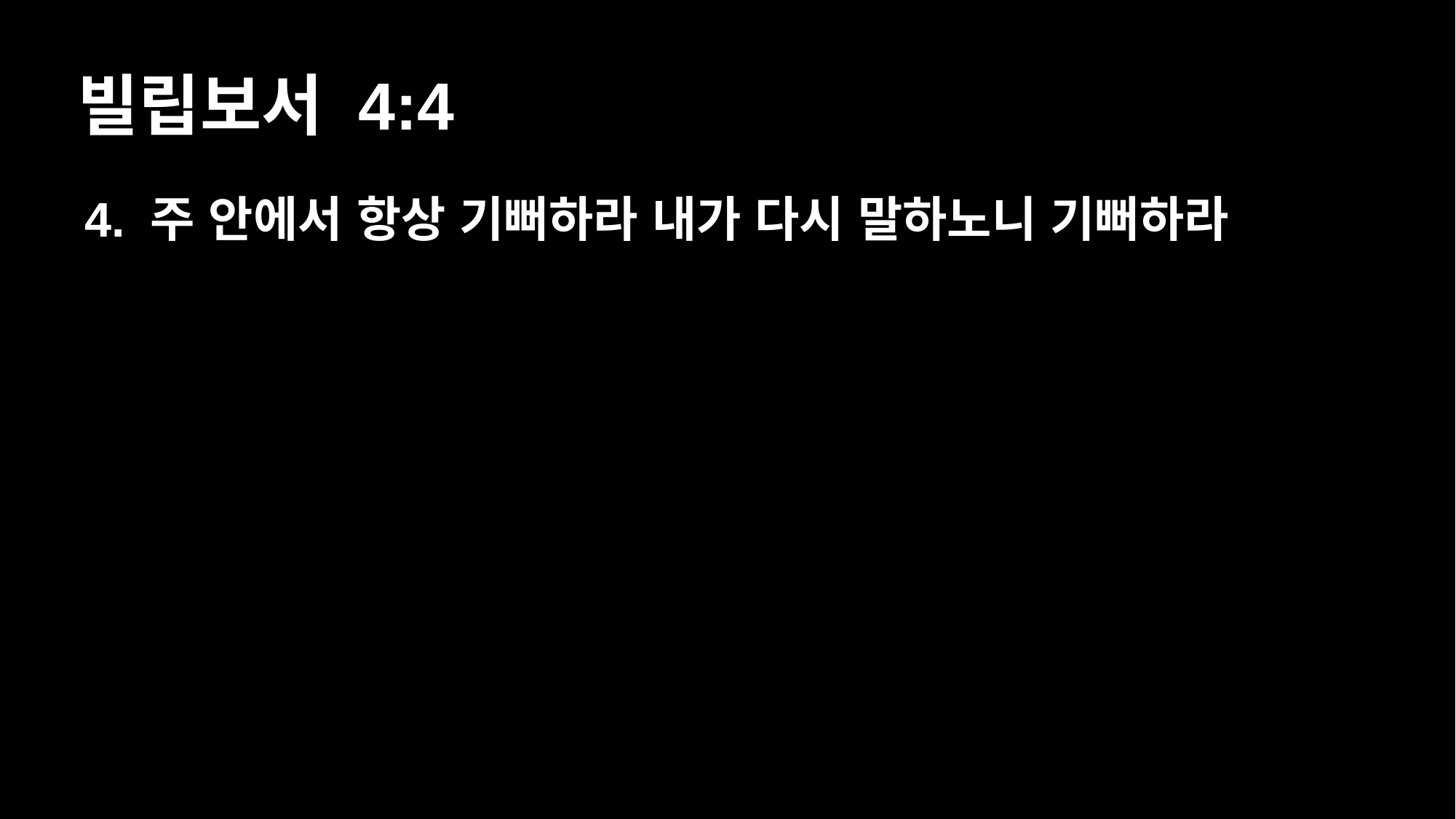

# 빌립보서 4:4
4. 주 안에서 항상 기뻐하라 내가 다시 말하노니 기뻐하라